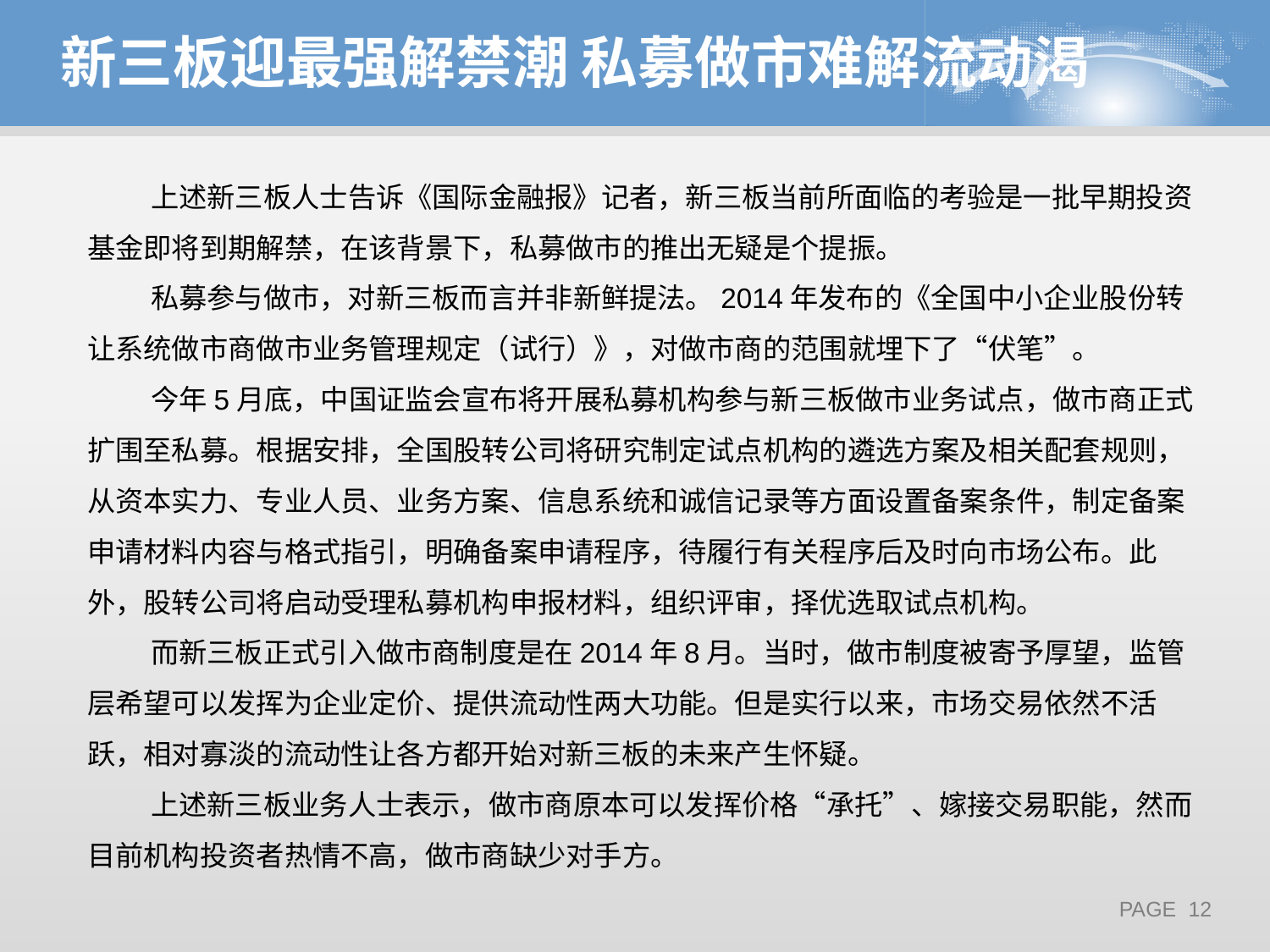

新三板迎最强解禁潮 私募做市难解流动渴
上述新三板人士告诉《国际金融报》记者，新三板当前所面临的考验是一批早期投资基金即将到期解禁，在该背景下，私募做市的推出无疑是个提振。
私募参与做市，对新三板而言并非新鲜提法。2014年发布的《全国中小企业股份转让系统做市商做市业务管理规定（试行）》，对做市商的范围就埋下了“伏笔”。
今年5月底，中国证监会宣布将开展私募机构参与新三板做市业务试点，做市商正式扩围至私募。根据安排，全国股转公司将研究制定试点机构的遴选方案及相关配套规则，从资本实力、专业人员、业务方案、信息系统和诚信记录等方面设置备案条件，制定备案申请材料内容与格式指引，明确备案申请程序，待履行有关程序后及时向市场公布。此外，股转公司将启动受理私募机构申报材料，组织评审，择优选取试点机构。
而新三板正式引入做市商制度是在2014年8月。当时，做市制度被寄予厚望，监管层希望可以发挥为企业定价、提供流动性两大功能。但是实行以来，市场交易依然不活跃，相对寡淡的流动性让各方都开始对新三板的未来产生怀疑。
上述新三板业务人士表示，做市商原本可以发挥价格“承托”、嫁接交易职能，然而目前机构投资者热情不高，做市商缺少对手方。